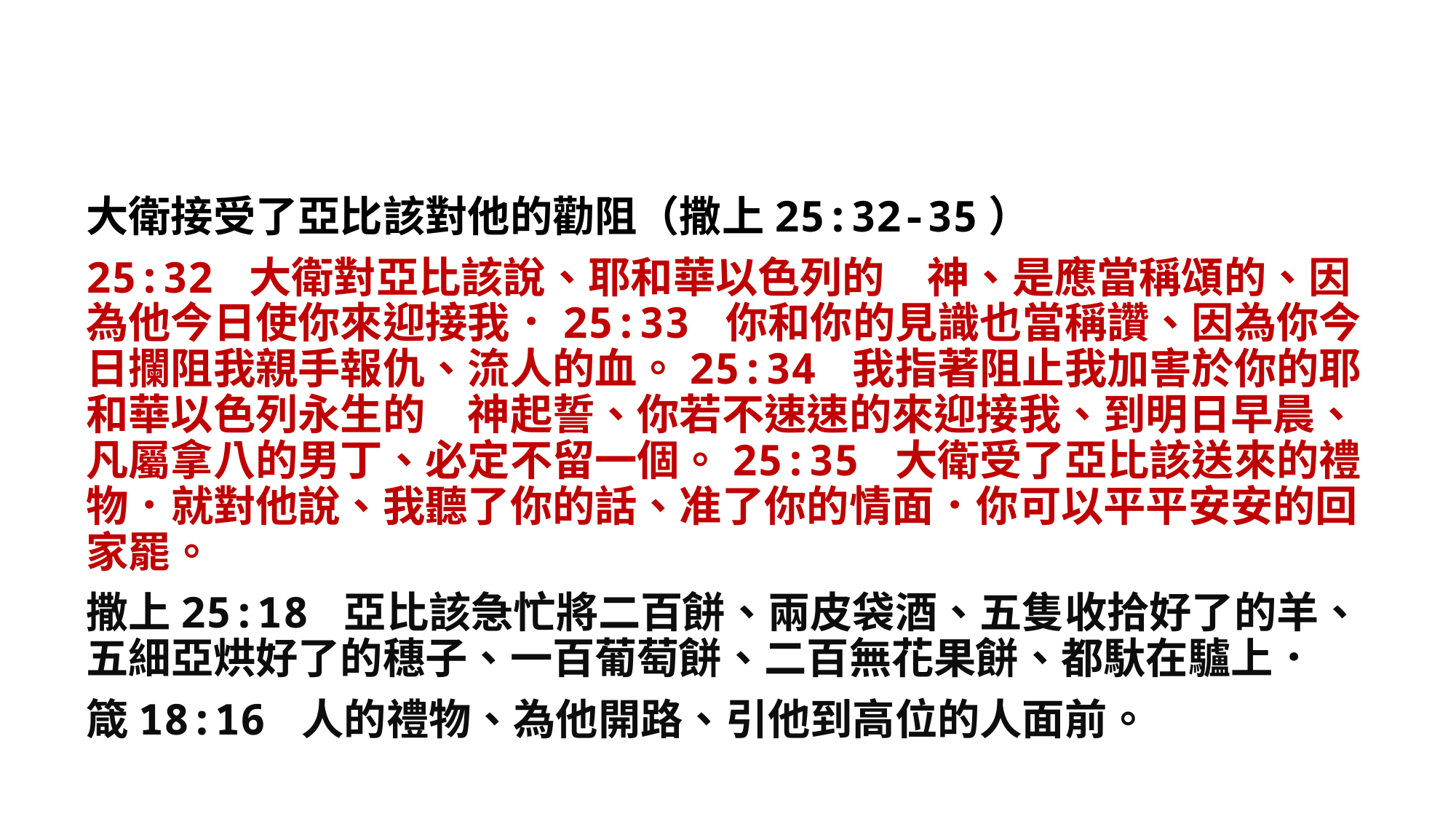

大衛接受了亞比該對他的勸阻（撒上25:32-35）
25:32 大衛對亞比該說、耶和華以色列的　神、是應當稱頌的、因為他今日使你來迎接我．25:33 你和你的見識也當稱讚、因為你今日攔阻我親手報仇、流人的血。25:34 我指著阻止我加害於你的耶和華以色列永生的　神起誓、你若不速速的來迎接我、到明日早晨、凡屬拿八的男丁、必定不留一個。25:35 大衛受了亞比該送來的禮物．就對他說、我聽了你的話、准了你的情面．你可以平平安安的回家罷。
撒上25:18 亞比該急忙將二百餅、兩皮袋酒、五隻收拾好了的羊、五細亞烘好了的穗子、一百葡萄餅、二百無花果餅、都馱在驢上．
箴18:16 人的禮物、為他開路、引他到高位的人面前。